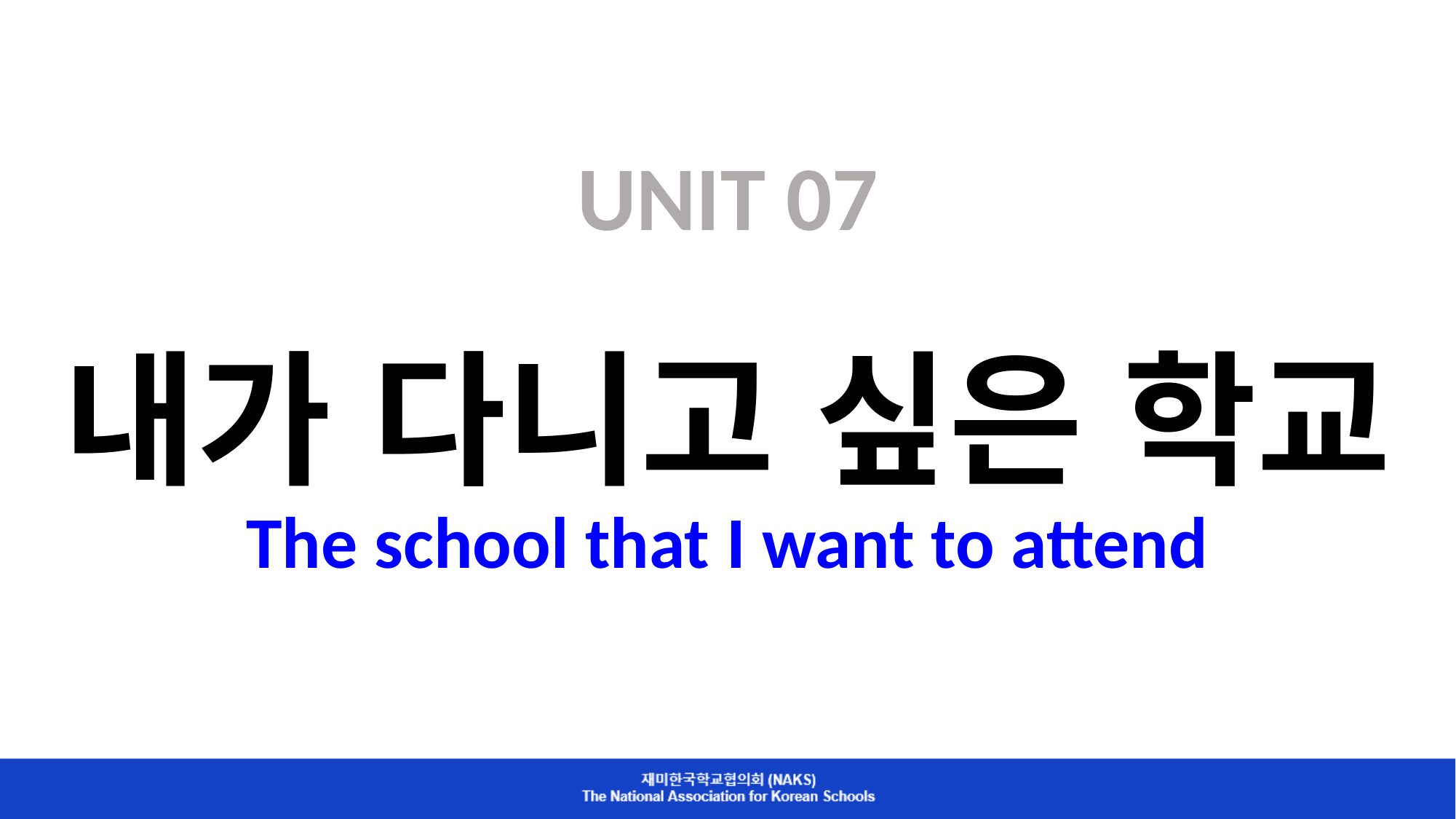

# UNIT 07 내가 다니고 싶은 학교 The school that I want to attend